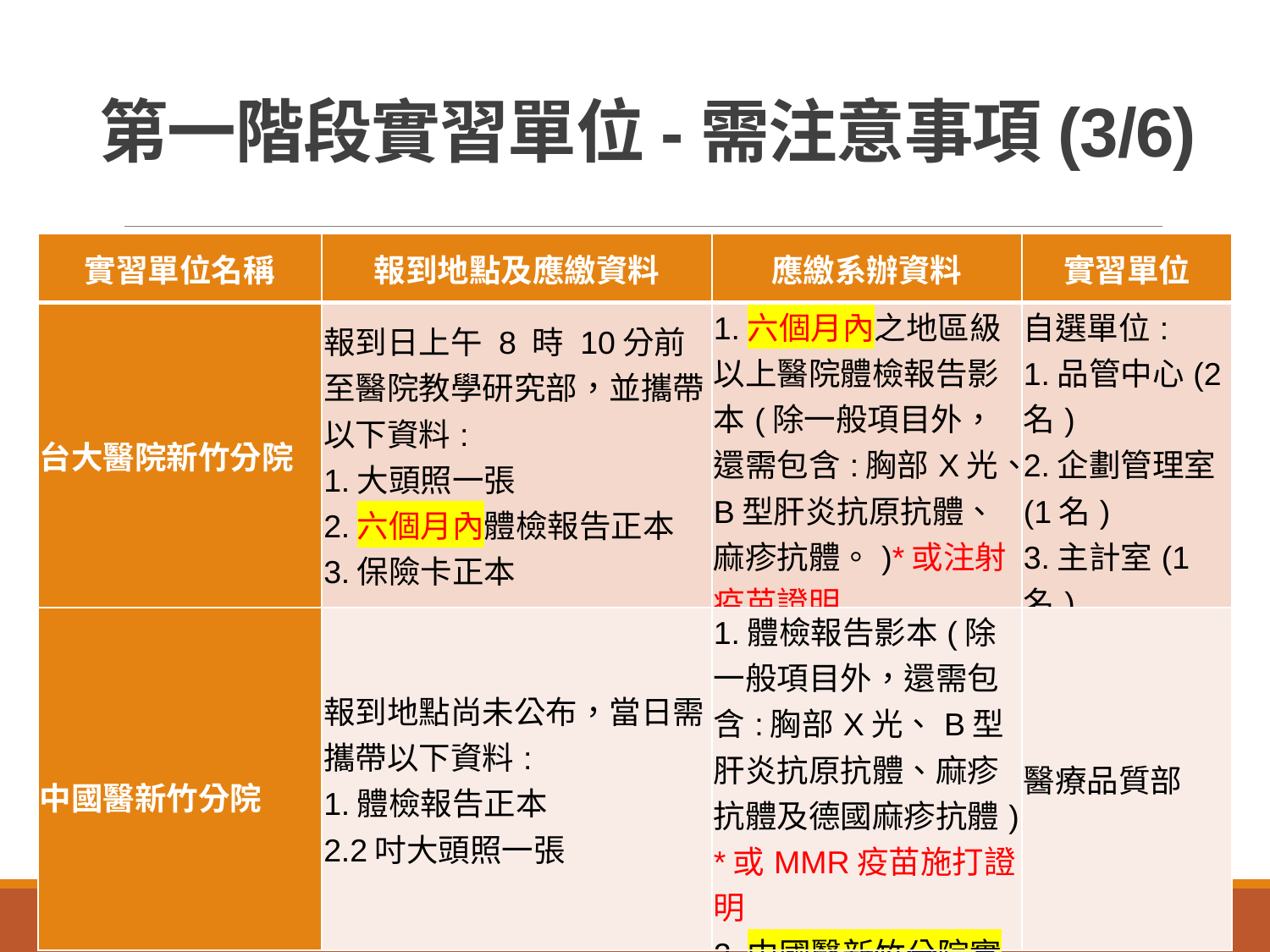

# 第一階段實習單位-需注意事項(3/6)

| 實習單位名稱 | 報到地點及應繳資料 | 應繳系辦資料 | 實習單位 |
| --- | --- | --- | --- |
| 台大醫院新竹分院 | 報到日上午 8 時 10分前至醫院教學研究部，並攜帶以下資料: 1.大頭照一張 2.六個月內體檢報告正本 3.保險卡正本 | 1.六個月內之地區級以上醫院體檢報告影本(除一般項目外，還需包含:胸部X光、B型肝炎抗原抗體、麻疹抗體。)\*或注射疫苗證明 2.系上實習履歷表 | 自選單位: 1.品管中心(2名) 2.企劃管理室(1名) 3.主計室(1名) |
| 中國醫新竹分院 | 報到地點尚未公布，當日需攜帶以下資料: 1.體檢報告正本 2.2吋大頭照一張 | 1.體檢報告影本(除一般項目外，還需包含:胸部X光、B型肝炎抗原抗體、麻疹抗體及德國麻疹抗體) \*或MMR疫苗施打證明 2.中國醫新竹分院實習學生基本資料表 | 醫療品質部 |
11